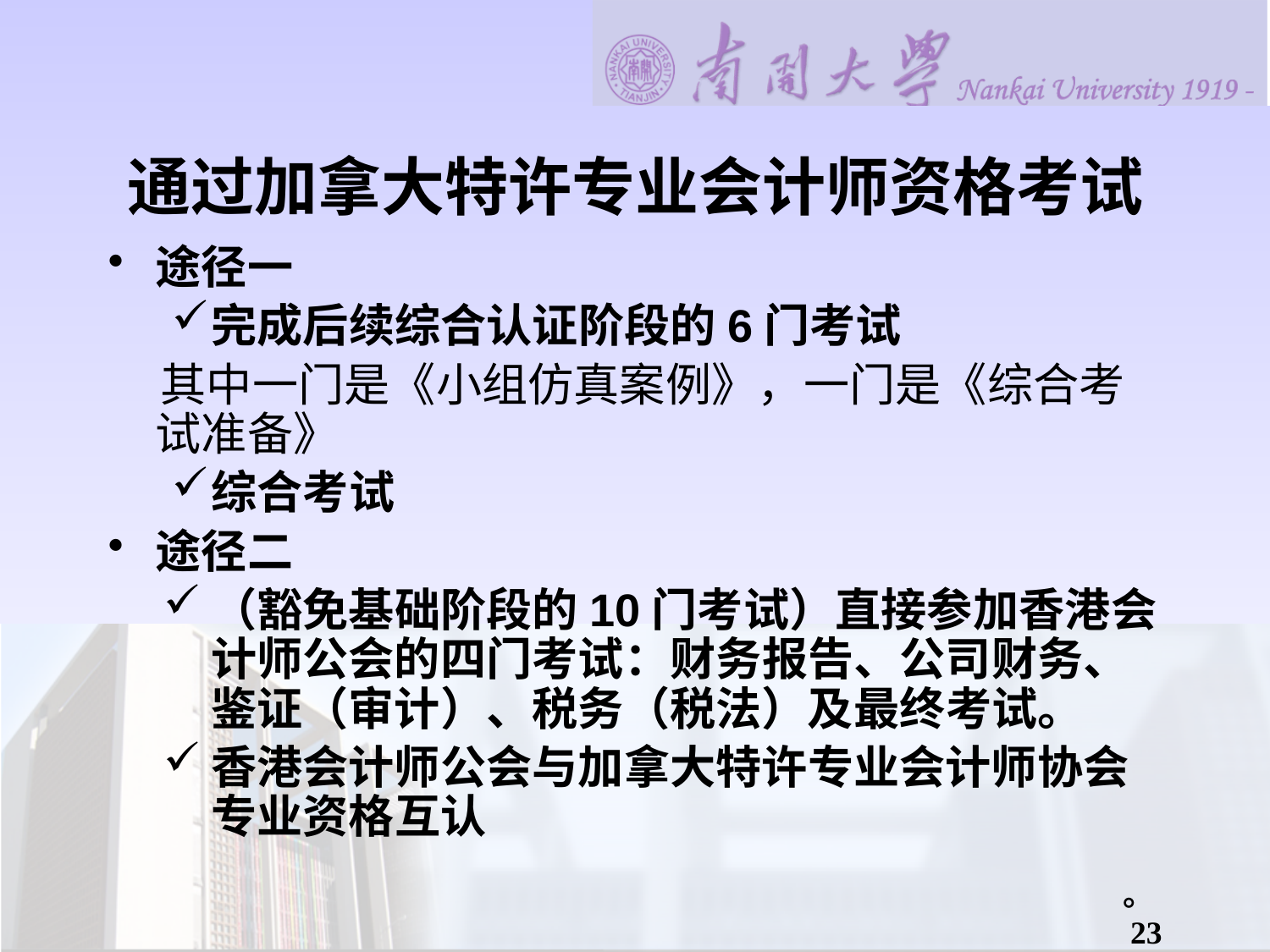

# 通过加拿大特许专业会计师资格考试
途径一
完成后续综合认证阶段的6门考试
    其中一门是《小组仿真案例》，一门是《综合考试准备》
综合考试
途径二
（豁免基础阶段的10门考试）直接参加香港会计师公会的四门考试：财务报告、公司财务、鉴证（审计）、税务（税法）及最终考试。
香港会计师公会与加拿大特许专业会计师协会专业资格互认
。23